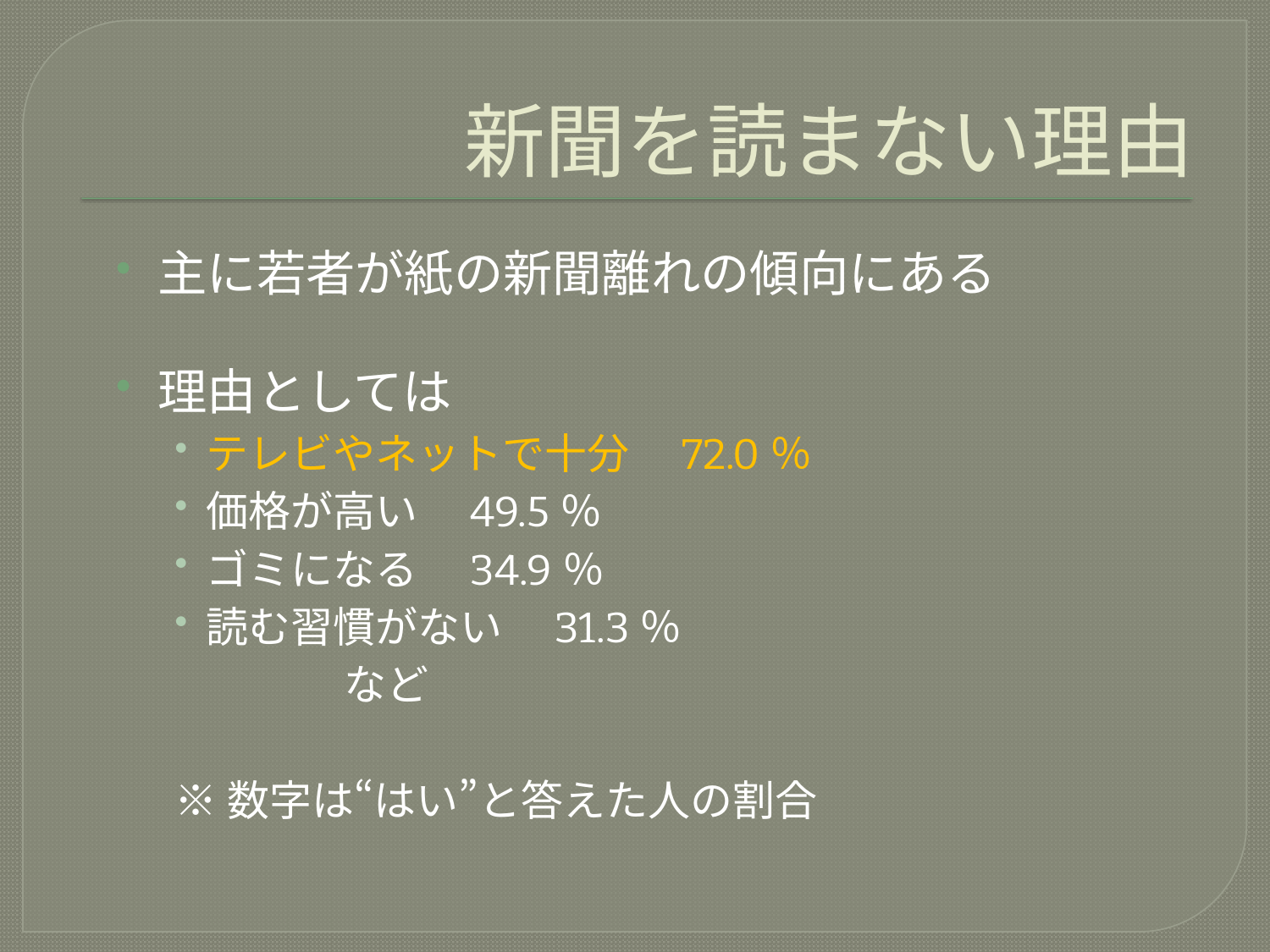

# 新聞を読まない理由
主に若者が紙の新聞離れの傾向にある

理由としては
テレビやネットで十分　72.0％
価格が高い　49.5％
ゴミになる　34.9％
読む習慣がない　31.3％
　　　　など

※数字は“はい”と答えた人の割合